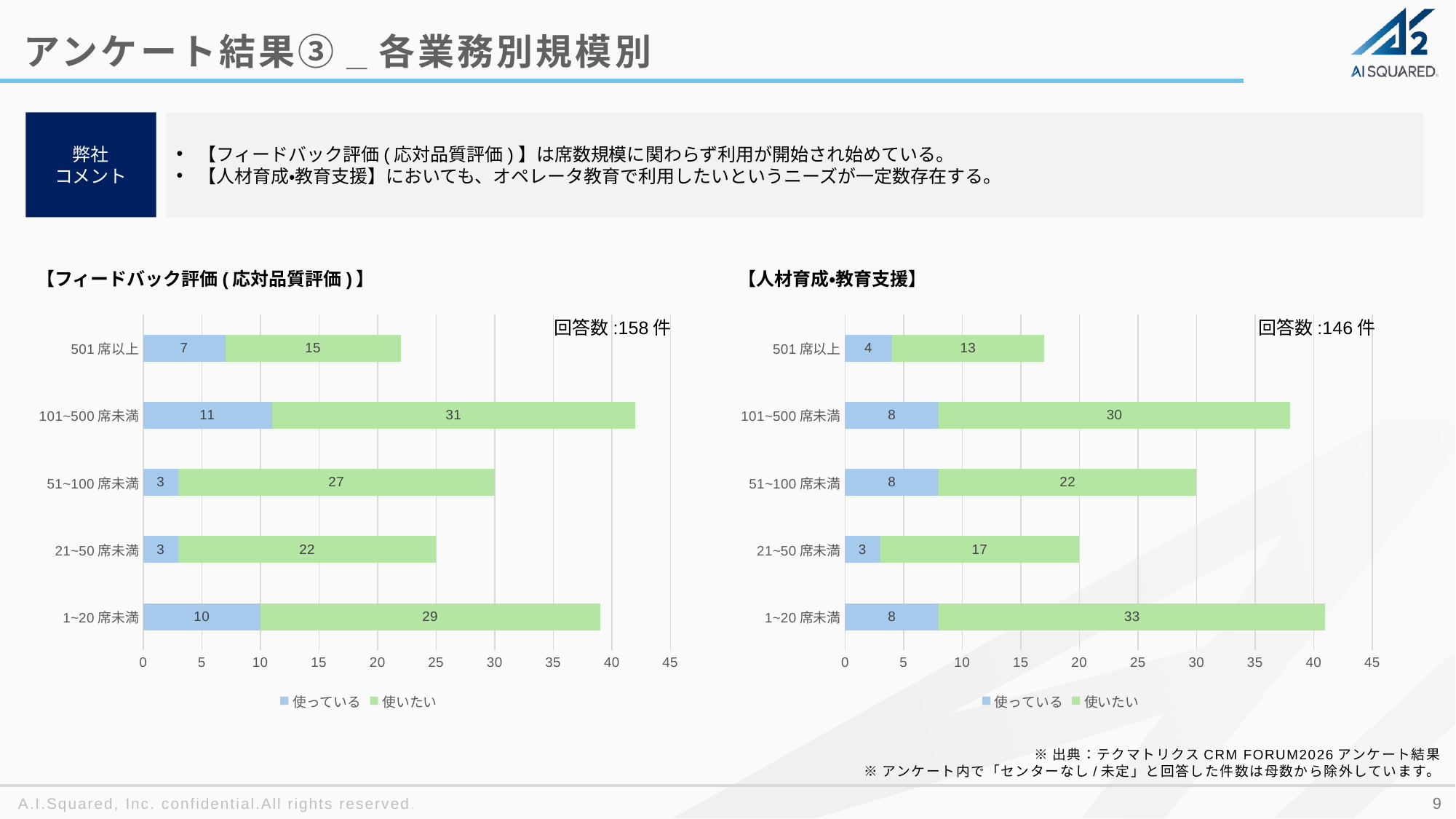

アンケート結果③_各業務別規模別
弊社
コメント
【フィードバック評価(応対品質評価)】は席数規模に関わらず利用が開始され始めている。
【人材育成・教育支援】においても、オペレータ教育で利用したいというニーズが一定数存在する。
【フィードバック評価(応対品質評価)】
【人材育成・教育支援】

### Chart

| Category | 使っている | 使いたい |
|---|---|---|
| 1~20席未満 | 10.0 | 29.0 |
| 21~50席未満 | 3.0 | 22.0 |
| 51~100席未満 | 3.0 | 27.0 |
| 101~500席未満 | 11.0 | 31.0 |
| 501席以上 | 7.0 | 15.0 |

### Chart

| Category | 使っている | 使いたい |
|---|---|---|
| 1~20席未満 | 8.0 | 33.0 |
| 21~50席未満 | 3.0 | 17.0 |
| 51~100席未満 | 8.0 | 22.0 |
| 101~500席未満 | 8.0 | 30.0 |
| 501席以上 | 4.0 | 13.0 |
回答数:158件
回答数:146件
※出典：テクマトリクスCRM FORUM2026アンケート結果
※アンケート内で「センターなし/未定」と回答した件数は母数から除外しています。